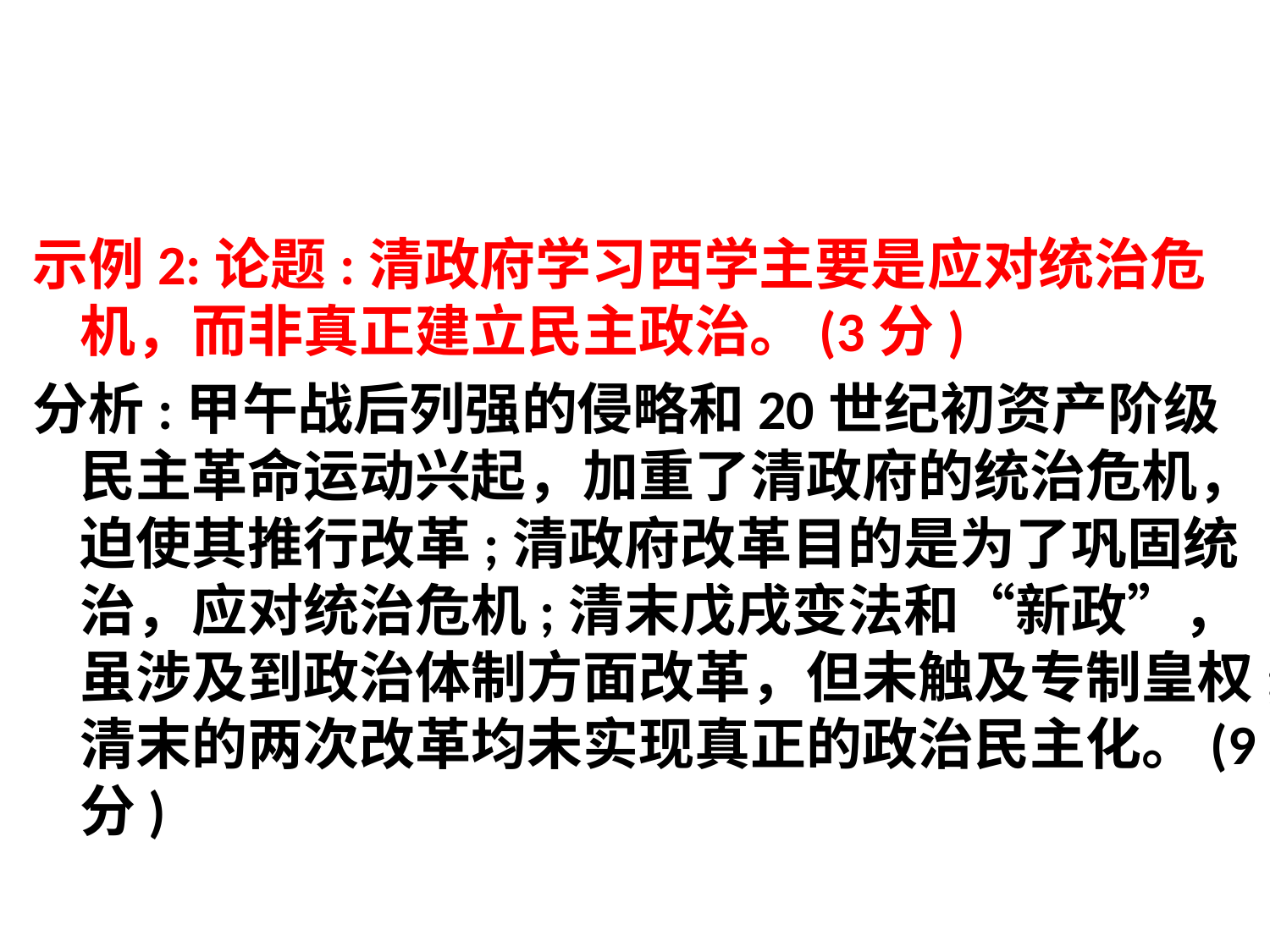

#
示例2:论题:清政府学习西学主要是应对统治危机，而非真正建立民主政治。(3分)
分析:甲午战后列强的侵略和20世纪初资产阶级民主革命运动兴起，加重了清政府的统治危机，迫使其推行改革;清政府改革目的是为了巩固统治，应对统治危机;清末戊戌变法和“新政”，虽涉及到政治体制方面改革，但未触及专制皇权;清末的两次改革均未实现真正的政治民主化。(9分)